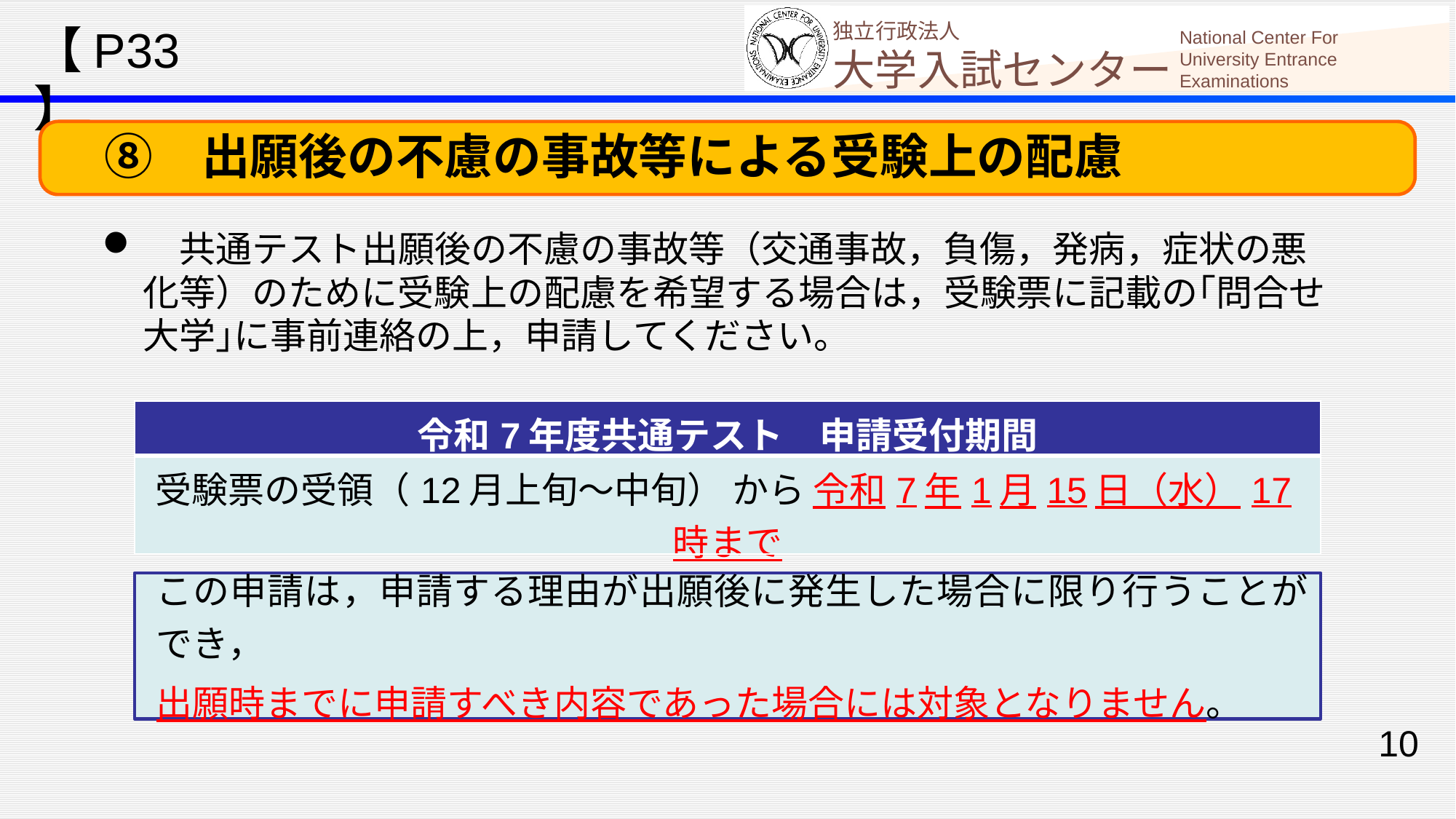

【P33】
　⑧　出願後の不慮の事故等による受験上の配慮
　共通テスト出願後の不慮の事故等（交通事故，負傷，発病，症状の悪化等）のために受験上の配慮を希望する場合は，受験票に記載の｢問合せ大学｣に事前連絡の上，申請してください。
| 令和7年度共通テスト　申請受付期間 |
| --- |
| 受験票の受領（12月上旬～中旬） から 令和7年1月15日（水）17時まで |
この申請は，申請する理由が出願後に発生した場合に限り行うことができ，
出願時までに申請すべき内容であった場合には対象となりません。
10